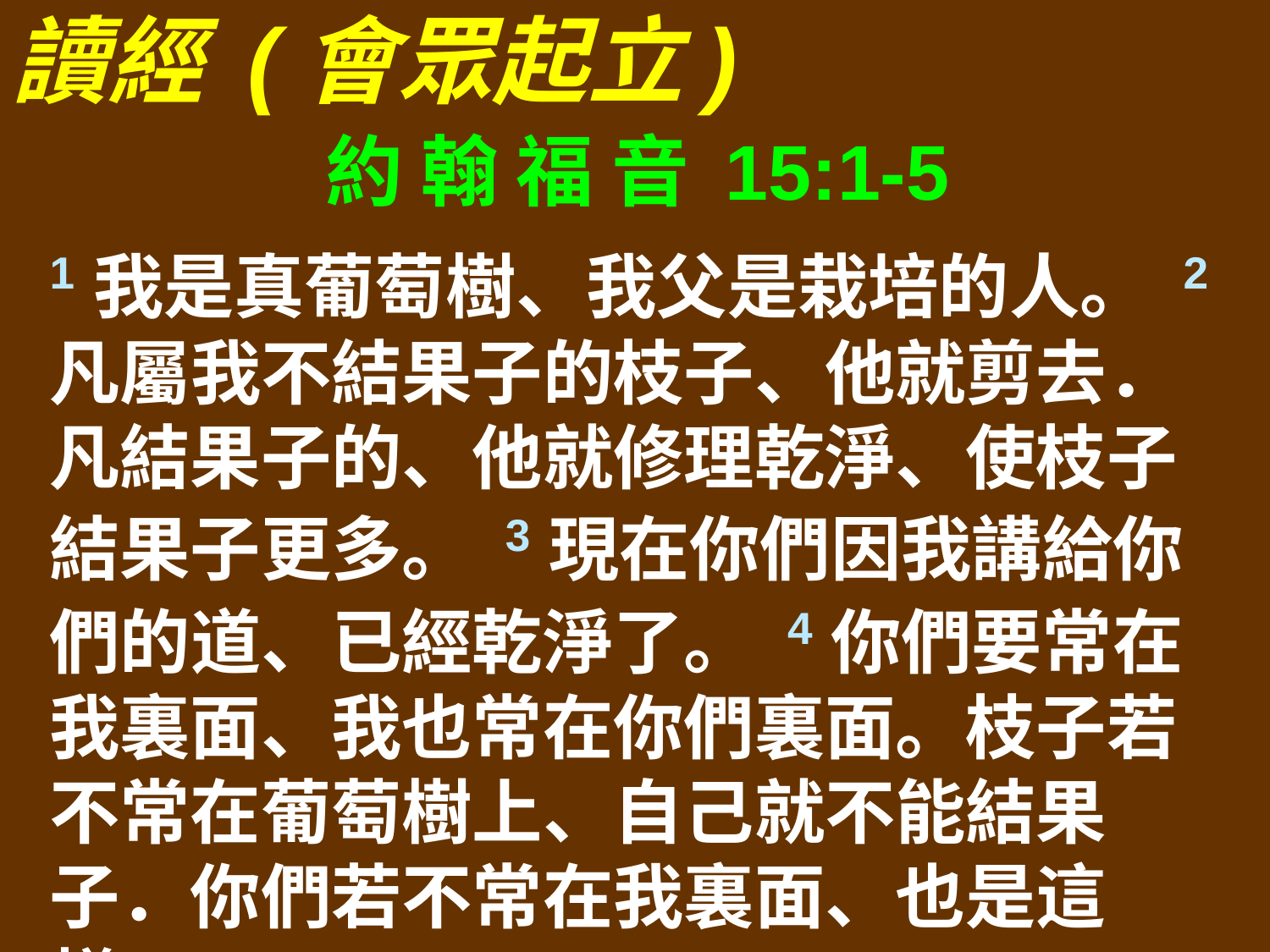

讀經 (會眾起立)
約 翰 福 音 15:1-5
1我是真葡萄樹、我父是栽培的人。 2凡屬我不結果子的枝子、他就剪去．凡結果子的、他就修理乾淨、使枝子結果子更多。 3現在你們因我講給你們的道、已經乾淨了。 4你們要常在我裏面、我也常在你們裏面。枝子若不常在葡萄樹上、自己就不能結果子．你們若不常在我裏面、也是這樣。